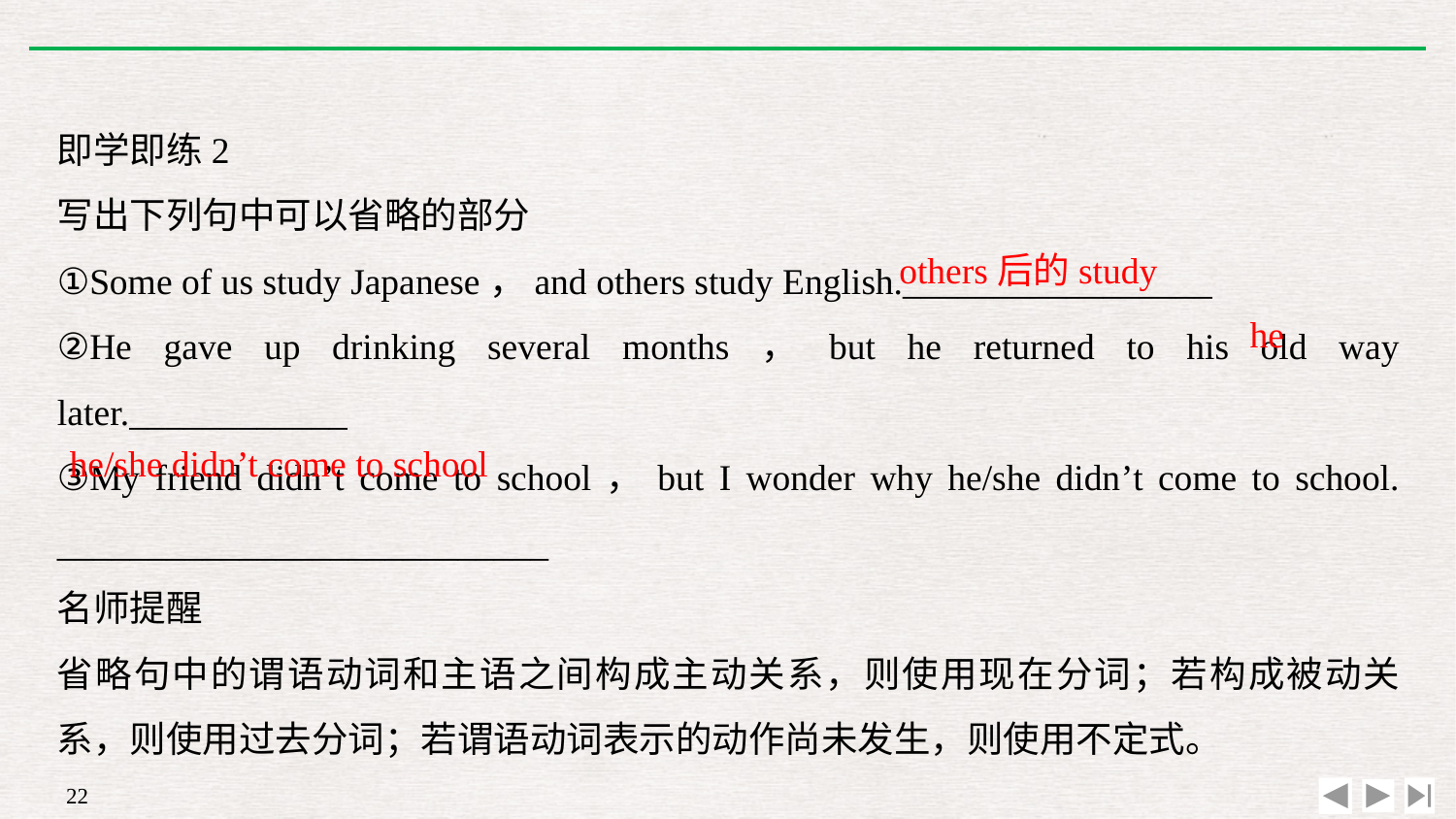

即学即练2
写出下列句中可以省略的部分
①Some of us study Japanese，and others study English._________________
②He gave up drinking several months，but he returned to his old way later.____________
③My friend didn’t come to school，but I wonder why he/she didn’t come to school. ___________________________
名师提醒
省略句中的谓语动词和主语之间构成主动关系，则使用现在分词；若构成被动关系，则使用过去分词；若谓语动词表示的动作尚未发生，则使用不定式。
others后的study
he
he/she didn’t come to school